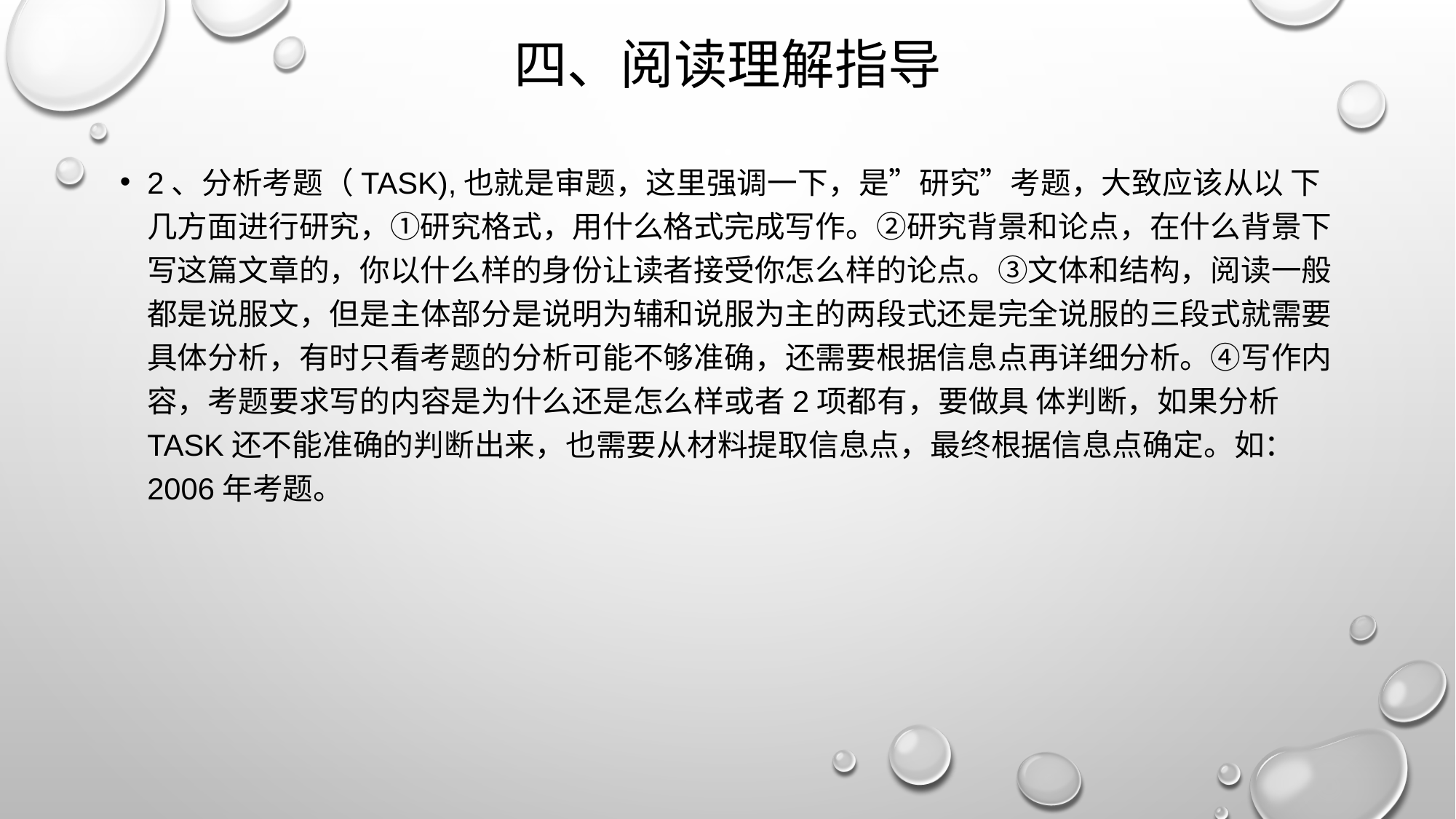

# 四、阅读理解指导
2、分析考题（TASK),也就是审题，这里强调一下，是”研究”考题，大致应该从以 下几方面进行研究，①研究格式，用什么格式完成写作。②研究背景和论点，在什么背景下写这篇文章的，你以什么样的身份让读者接受你怎么样的论点。③文体和结构，阅读一般都是说服文，但是主体部分是说明为辅和说服为主的两段式还是完全说服的三段式就需要具体分析，有时只看考题的分析可能不够准确，还需要根据信息点再详细分析。④写作内容，考题要求写的内容是为什么还是怎么样或者2项都有，要做具 体判断，如果分析TASK还不能准确的判断出来，也需要从材料提取信息点，最终根据信息点确定。如：2006年考题。